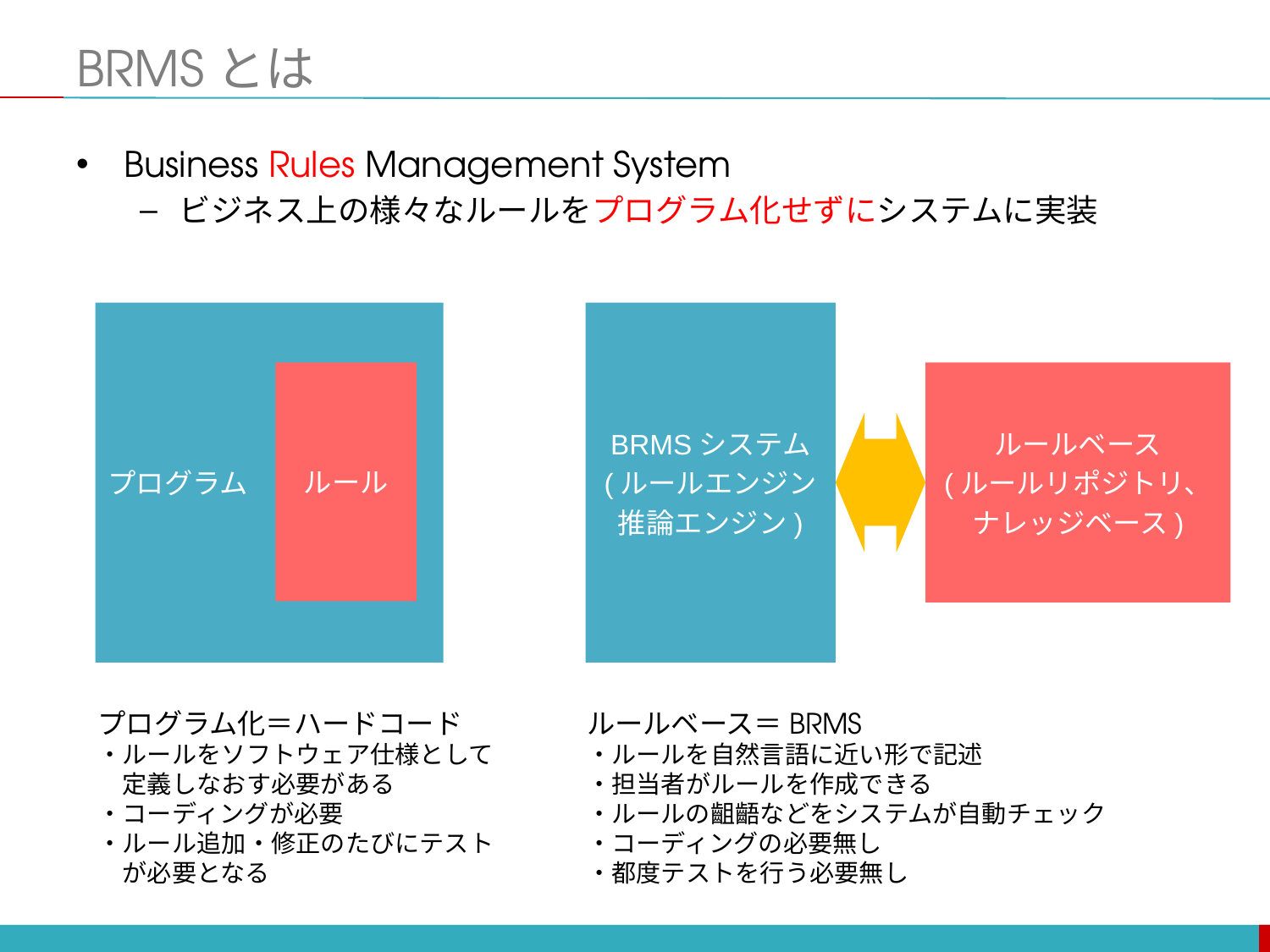

# BRMSとは
Business Rules Management System
ビジネス上の様々なルールをプログラム化せずにシステムに実装
プログラム
ルール
プログラム化＝ハードコード
・ルールをソフトウェア仕様として
　定義しなおす必要がある
・コーディングが必要
・ルール追加・修正のたびにテスト
　が必要となる
BRMSシステム
(ルールエンジン
推論エンジン)
ルールベース
(ルールリポジトリ、
ナレッジベース)

ルールベース＝BRMS
・ルールを自然言語に近い形で記述
・担当者がルールを作成できる
・ルールの齟齬などをシステムが自動チェック
・コーディングの必要無し
・都度テストを行う必要無し